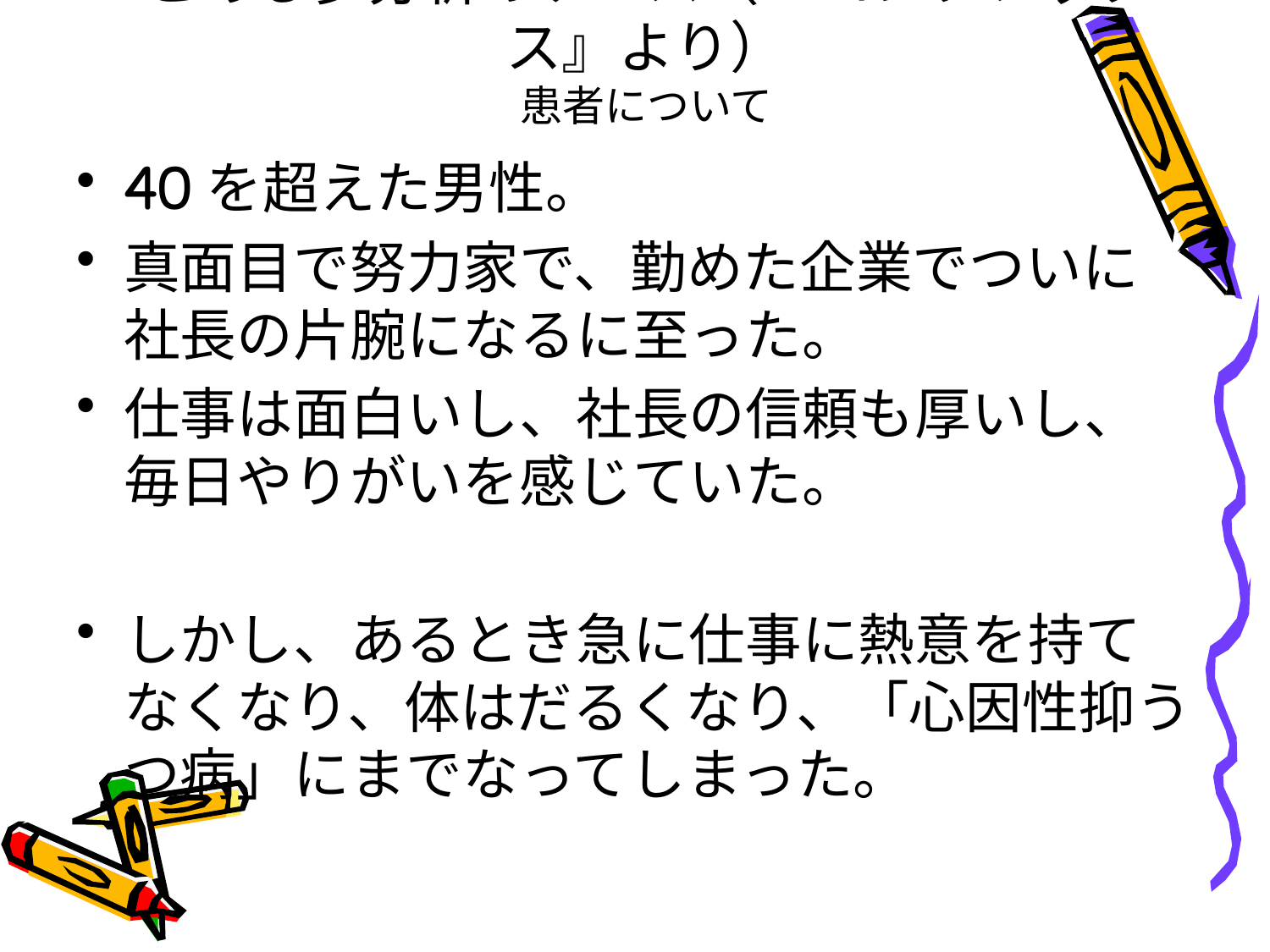

# とある夢分析のケース（『コンプレックス』より） 患者について
40を超えた男性。
真面目で努力家で、勤めた企業でついに社長の片腕になるに至った。
仕事は面白いし、社長の信頼も厚いし、毎日やりがいを感じていた。

しかし、あるとき急に仕事に熱意を持てなくなり、体はだるくなり、「心因性抑うつ病」にまでなってしまった。